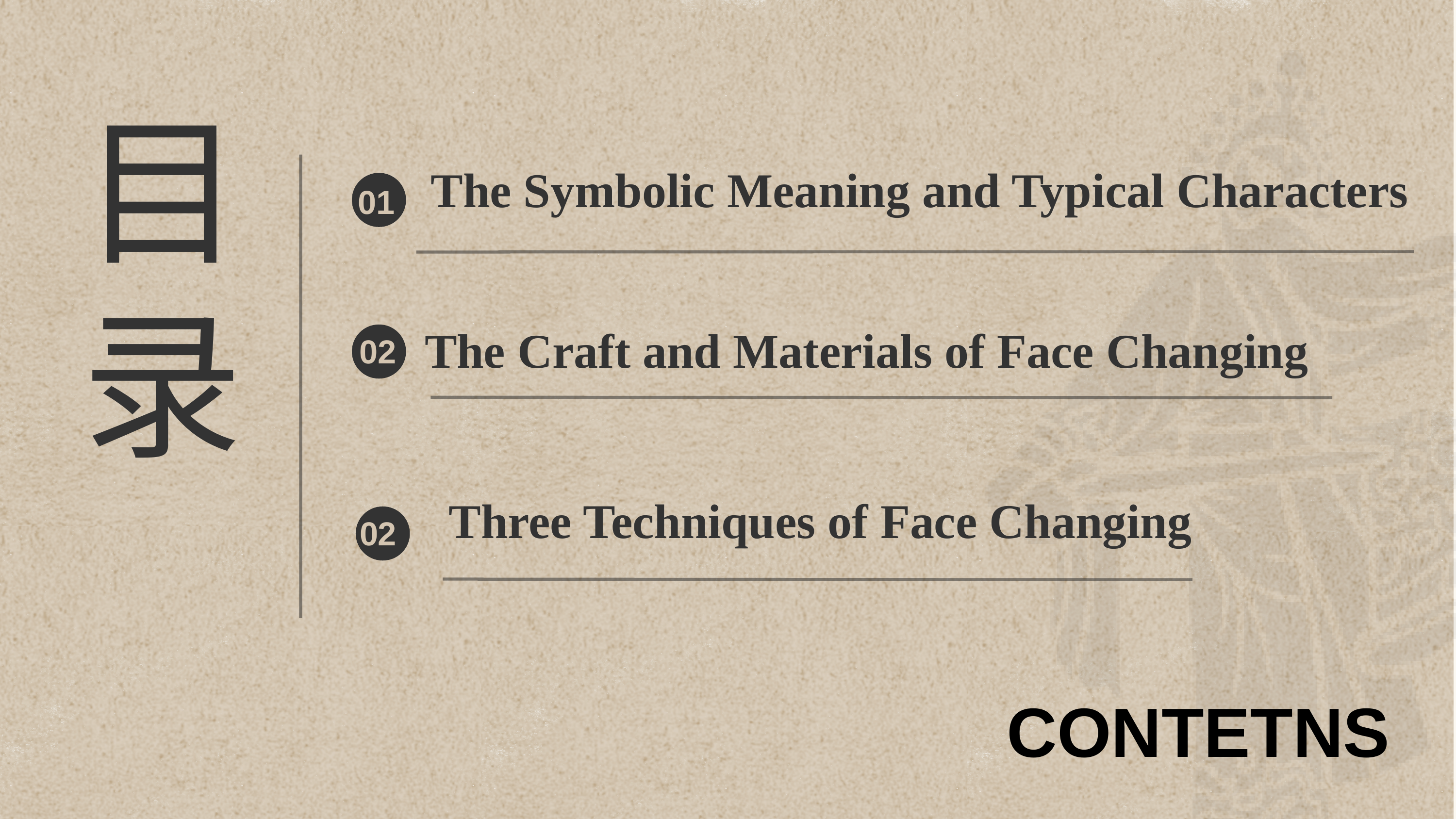

目
录
The Symbolic Meaning and Typical Characters
The Craft and Materials of Face Changing
Three Techniques of Face Changing

01

02

02
CONTETNS